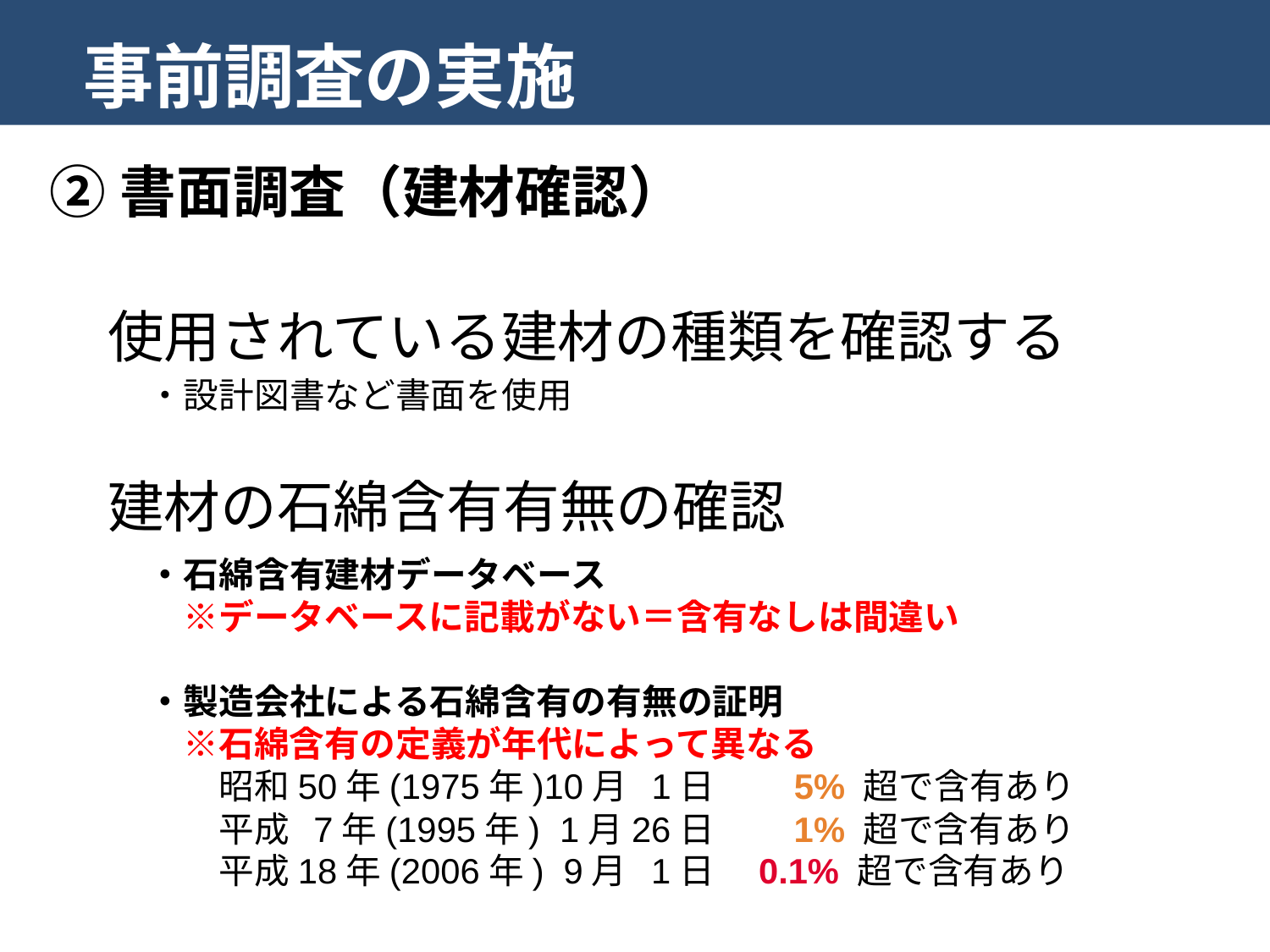

事前調査の実施
②書面調査（建材確認）
使用されている建材の種類を確認する
・設計図書など書面を使用
建材の石綿含有有無の確認
・石綿含有建材データベース
　※データベースに記載がない＝含有なしは間違い

・製造会社による石綿含有の有無の証明
　※石綿含有の定義が年代によって異なる
　　昭和50年(1975年)10月  1日　　5% 超で含有あり
　　平成  7年(1995年)  1月26日　　1% 超で含有あり
　　平成18年(2006年)  9月  1日　0.1% 超で含有あり